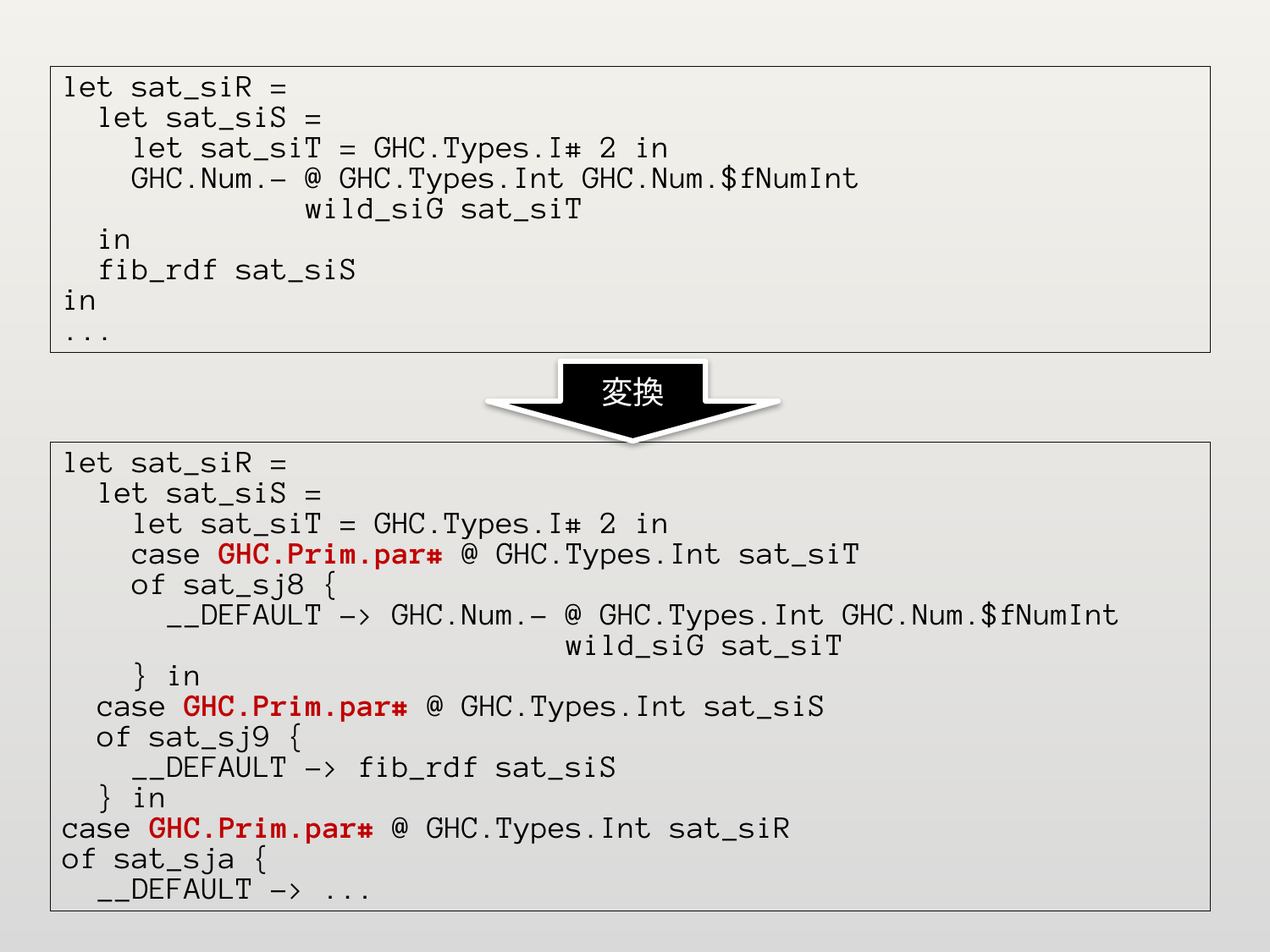

let sat_siR =
  let sat_siS =
    let sat_siT = GHC.Types.I# 2 in
    GHC.Num.- @ GHC.Types.Int GHC.Num.$fNumInt
              wild_siG sat_siT
  in
  fib_rdf sat_siS
in
...
変換
let sat_siR =
  let sat_siS =
    let sat_siT = GHC.Types.I# 2 in
    case GHC.Prim.par# @ GHC.Types.Int sat_siT
    of sat_sj8 {
      __DEFAULT -> GHC.Num.- @ GHC.Types.Int GHC.Num.$fNumInt
                             wild_siG sat_siT
    } in
  case GHC.Prim.par# @ GHC.Types.Int sat_siS
  of sat_sj9 {
    __DEFAULT -> fib_rdf sat_siS
  } in
case GHC.Prim.par# @ GHC.Types.Int sat_siR
of sat_sja {
  __DEFAULT -> ...